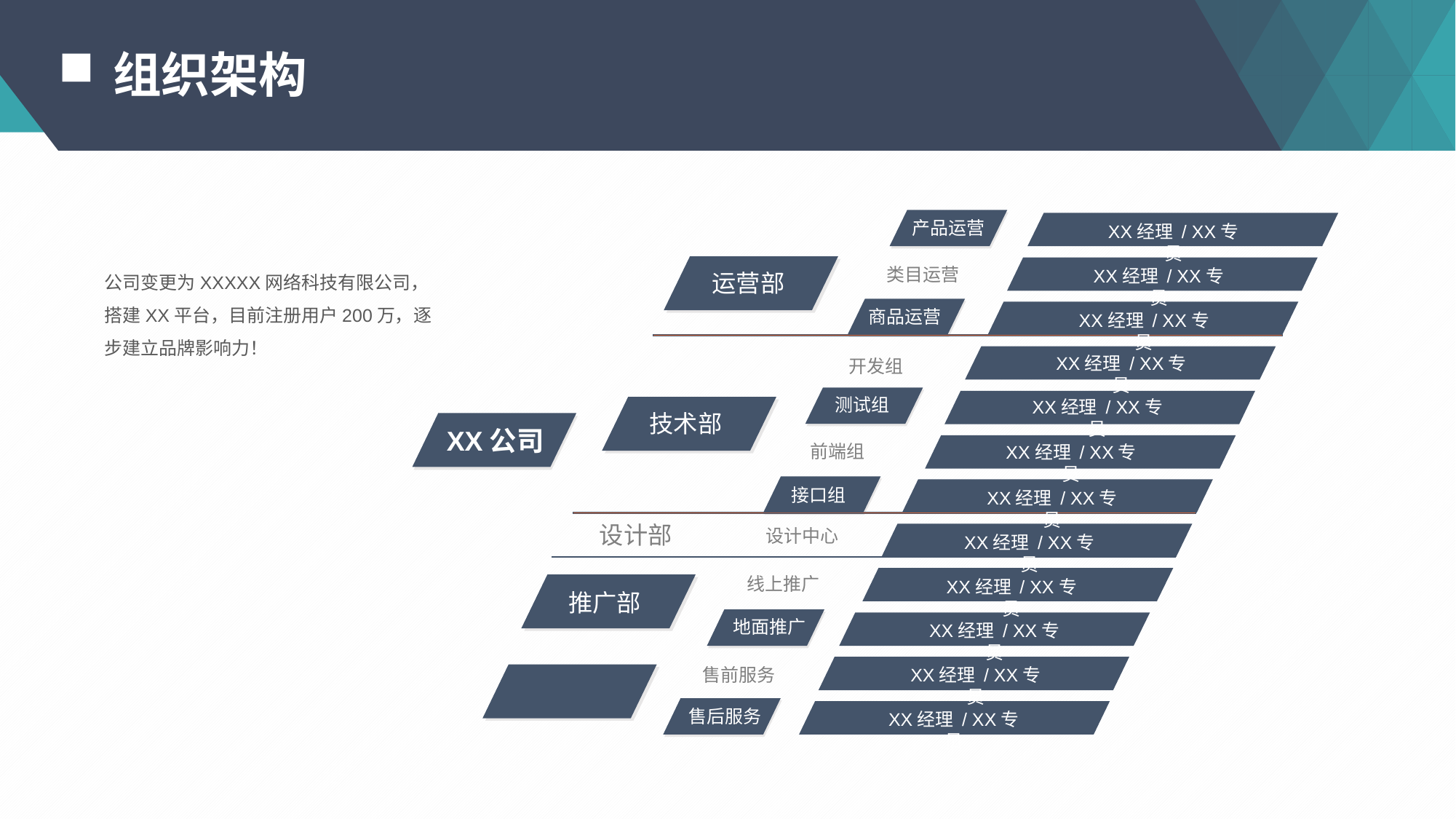

组织架构

产品运营

XX经理 / XX专员

公司变更为XXXXX网络科技有限公司，搭建XX平台，目前注册用户200万，逐步建立品牌影响力！

类目运营

XX经理 / XX专员
运营部

商品运营

XX经理 / XX专员

XX经理 / XX专员
开发组

测试组

XX经理 / XX专员

技术部

XX公司
前端组

XX经理 / XX专员

接口组

XX经理 / XX专员

设计部
设计中心

XX经理 / XX专员

线上推广

XX经理 / XX专员

推广部

地面推广

XX经理 / XX专员

售前服务
XX经理 / XX专员

客服部

售后服务

XX经理 / XX专员